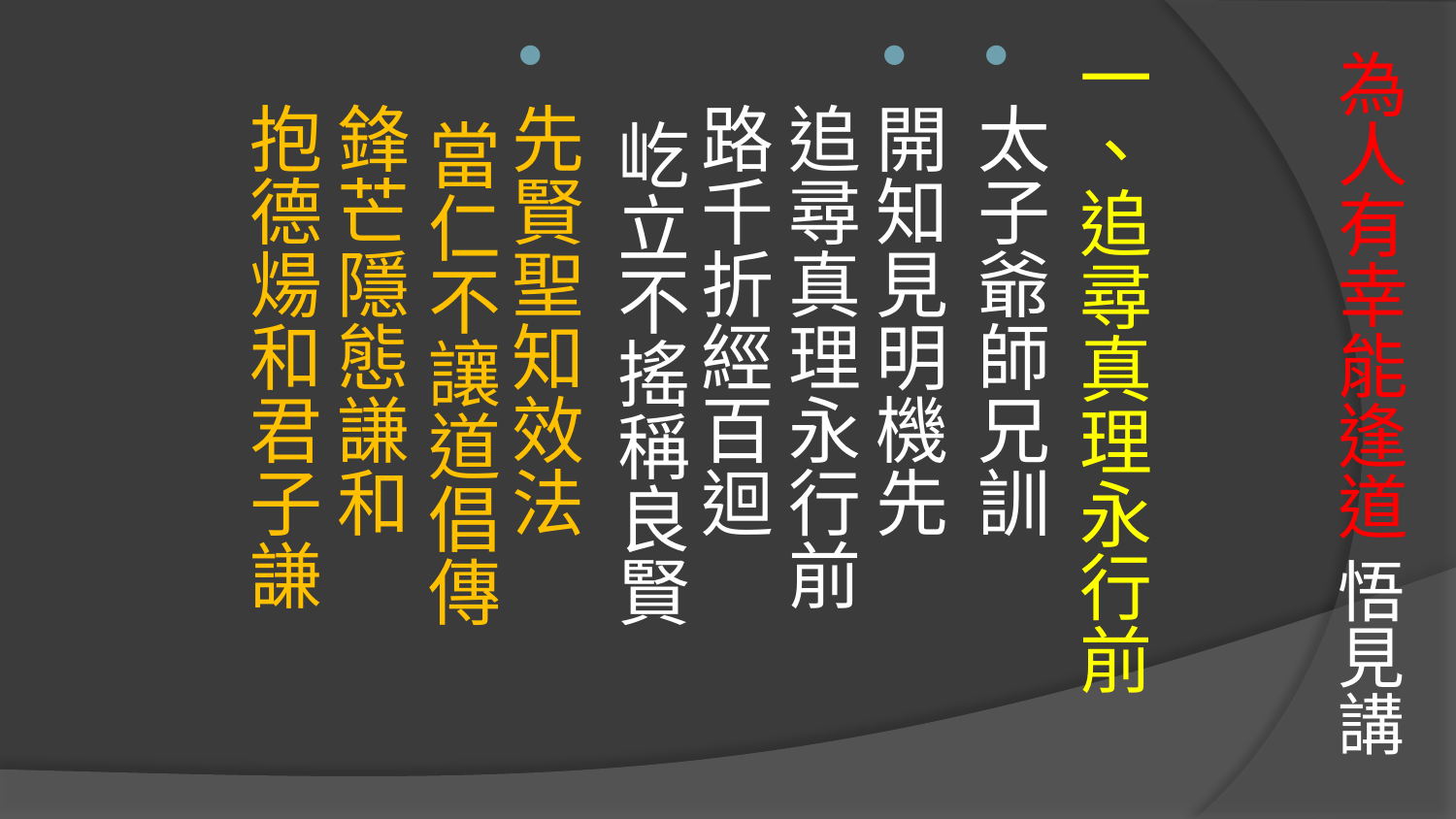

# 為人有幸能逢道 悟見講
一、追尋真理永行前
太子爺師兄訓
開知見明機先              追尋真理永行前
路千折經百迴                 屹立不搖稱良賢
先賢聖知效法                 當仁不讓道倡傳
鋒芒隱態謙和             抱德煬和君子謙